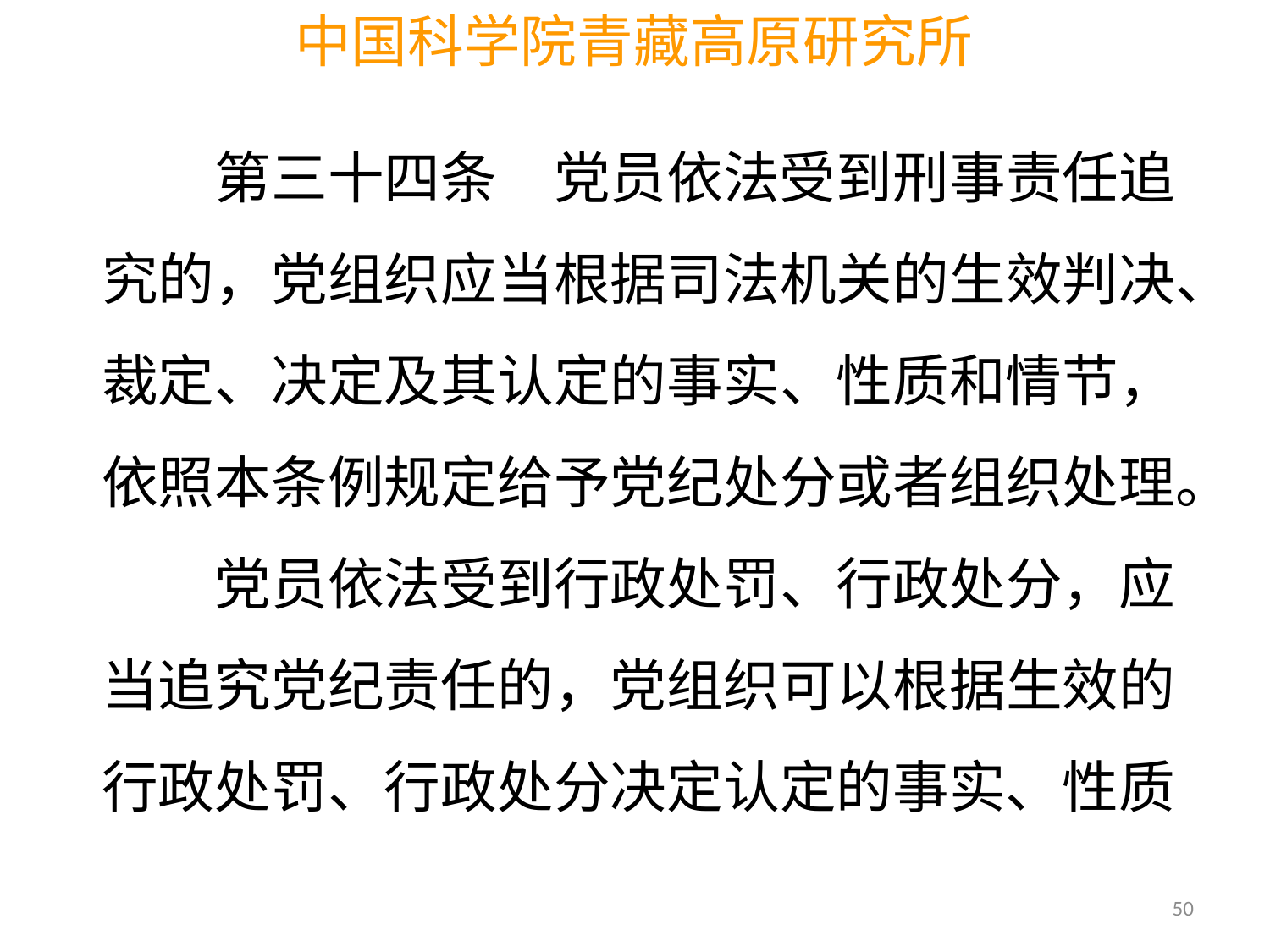

第三十四条　党员依法受到刑事责任追究的，党组织应当根据司法机关的生效判决、裁定、决定及其认定的事实、性质和情节，依照本条例规定给予党纪处分或者组织处理。
　　党员依法受到行政处罚、行政处分，应当追究党纪责任的，党组织可以根据生效的行政处罚、行政处分决定认定的事实、性质
50